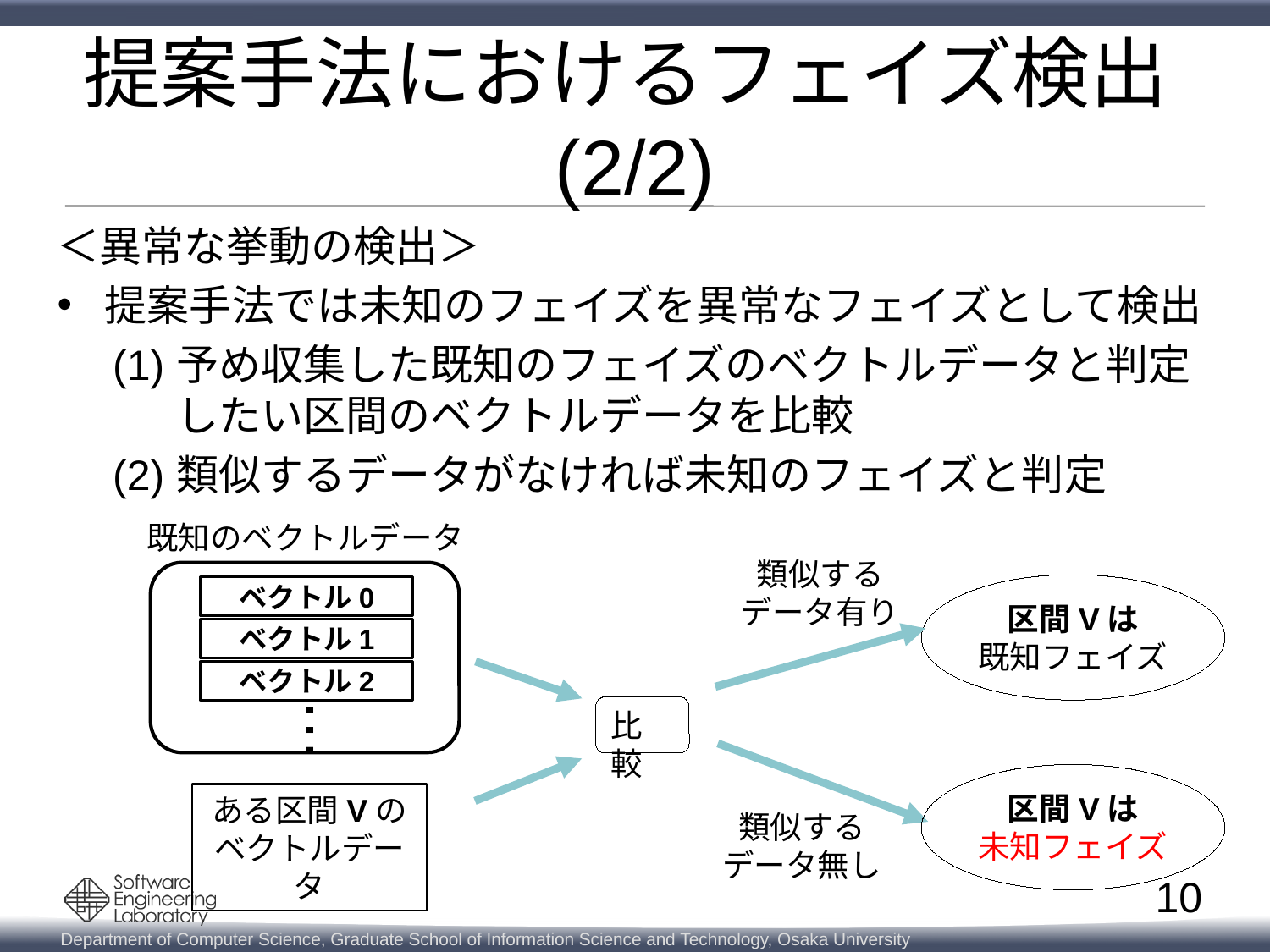

# 提案手法におけるフェイズ検出(2/2)
＜異常な挙動の検出＞
提案手法では未知のフェイズを異常なフェイズとして検出
予め収集した既知のフェイズのベクトルデータと判定したい区間のベクトルデータを比較
類似するデータがなければ未知のフェイズと判定
既知のベクトルデータ
類似する
データ有り

区間Vは
既知フェイズ
ベクトル0
ベクトル1
ベクトル2
…
比較
区間Vは
未知フェイズ
ある区間Vの
ベクトルデータ
類似する
データ無し
10